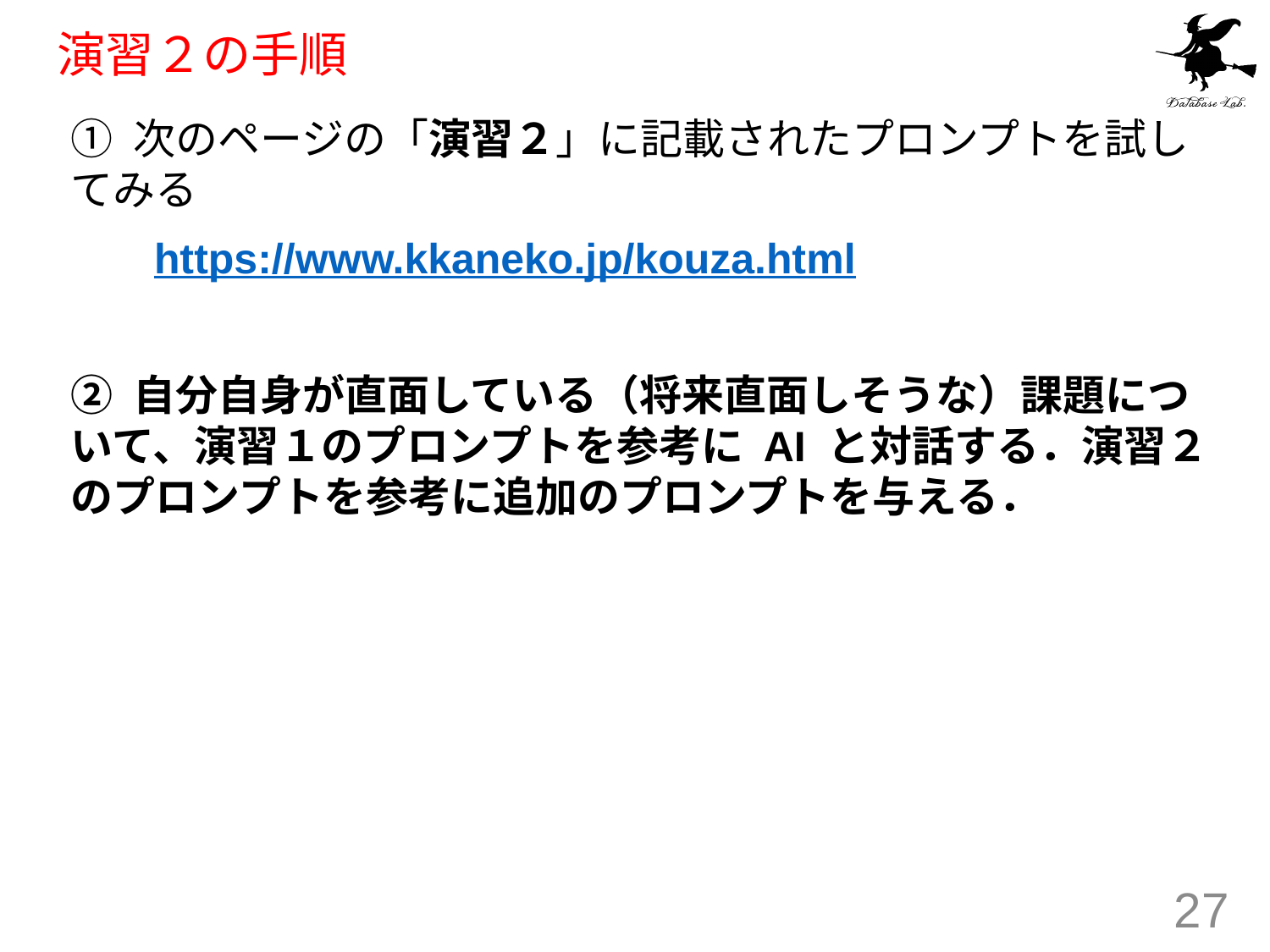

# 演習２の手順
① 次のページの「演習２」に記載されたプロンプトを試してみる
       https://www.kkaneko.jp/kouza.html

② 自分自身が直面している（将来直面しそうな）課題について、演習１のプロンプトを参考に AI と対話する．演習２のプロンプトを参考に追加のプロンプトを与える．

27